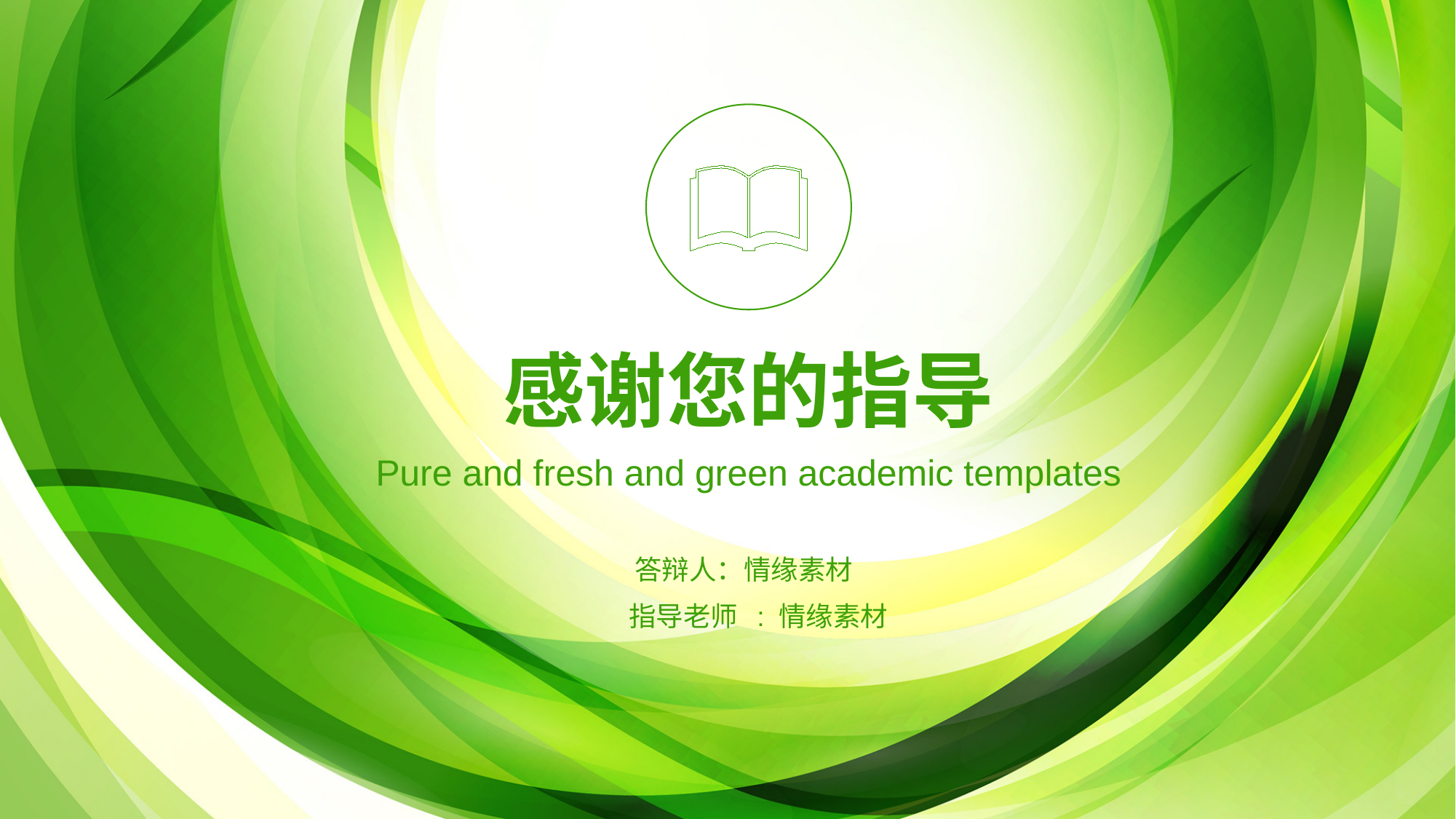

感谢您的指导
Pure and fresh and green academic templates
答辩人：情缘素材
指导老师  : 情缘素材